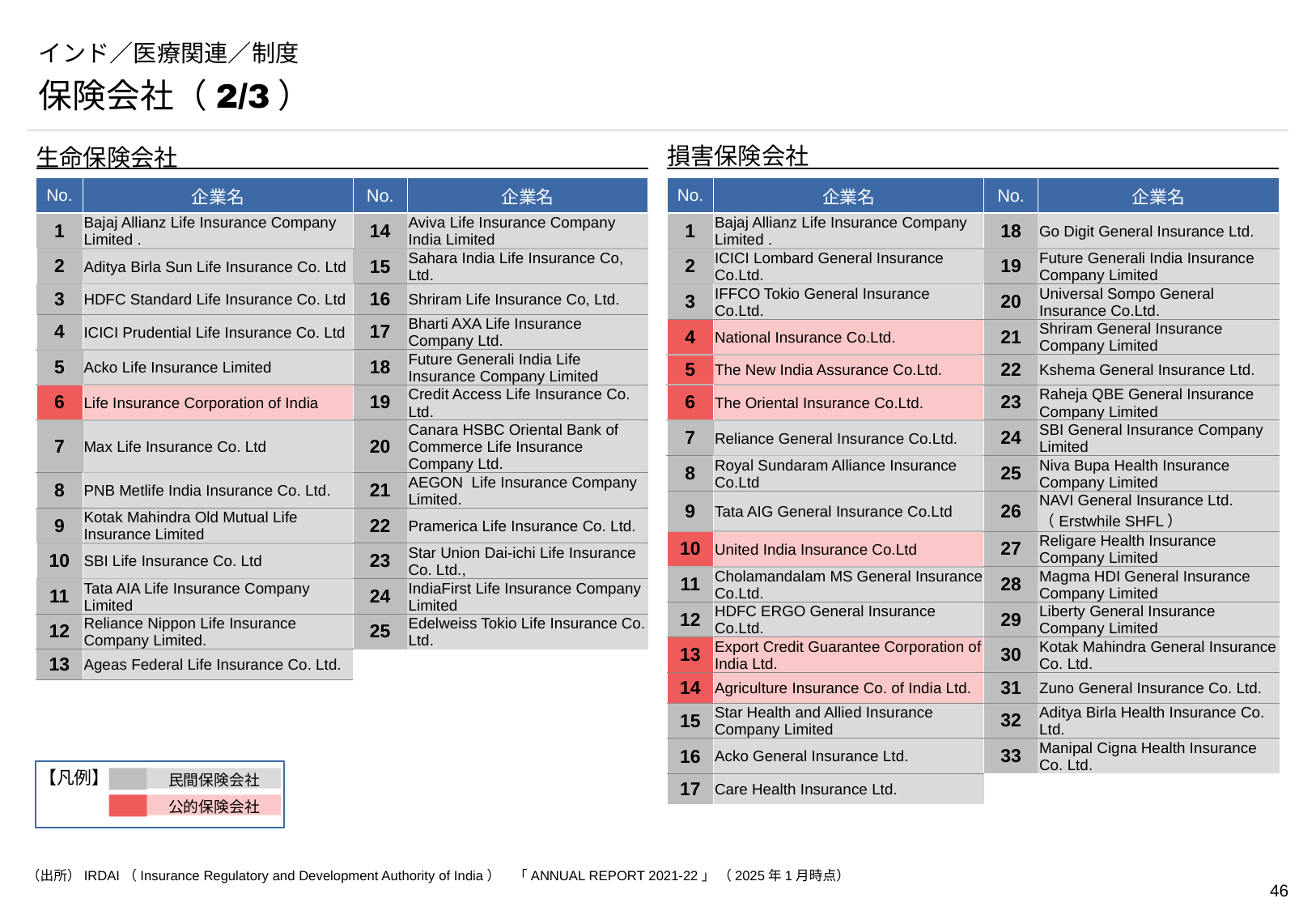

# インド／医療関連／制度
保険会社（2/3）
損害保険会社
生命保険会社
| No. | 企業名 | No. | 企業名 |
| --- | --- | --- | --- |
| 1 | Bajaj Allianz Life Insurance Company Limited . | 14 | Aviva Life Insurance Company India Limited |
| 2 | Aditya Birla Sun Life Insurance Co. Ltd | 15 | Sahara India Life Insurance Co, Ltd. |
| 3 | HDFC Standard Life Insurance Co. Ltd | 16 | Shriram Life Insurance Co, Ltd. |
| 4 | ICICI Prudential Life Insurance Co. Ltd | 17 | Bharti AXA Life Insurance Company Ltd. |
| 5 | Acko Life Insurance Limited | 18 | Future Generali India Life Insurance Company Limited |
| 6 | Life Insurance Corporation of India | 19 | Credit Access Life Insurance Co. Ltd. |
| 7 | Max Life Insurance Co. Ltd | 20 | Canara HSBC Oriental Bank of Commerce Life Insurance Company Ltd. |
| 8 | PNB Metlife India Insurance Co. Ltd. | 21 | AEGON Life Insurance Company Limited. |
| 9 | Kotak Mahindra Old Mutual Life Insurance Limited | 22 | Pramerica Life Insurance Co. Ltd. |
| 10 | SBI Life Insurance Co. Ltd | 23 | Star Union Dai-ichi Life Insurance Co. Ltd., |
| 11 | Tata AIA Life Insurance Company Limited | 24 | IndiaFirst Life Insurance Company Limited |
| 12 | Reliance Nippon Life Insurance Company Limited. | 25 | Edelweiss Tokio Life Insurance Co. Ltd. |
| 13 | Ageas Federal Life Insurance Co. Ltd. |  |  |
| No. | 企業名 | No. | 企業名 |
| --- | --- | --- | --- |
| 1 | Bajaj Allianz Life Insurance Company Limited . | 18 | Go Digit General Insurance Ltd. |
| 2 | ICICI Lombard General Insurance Co.Ltd. | 19 | Future Generali India Insurance Company Limited |
| 3 | IFFCO Tokio General Insurance Co.Ltd. | 20 | Universal Sompo General Insurance Co.Ltd. |
| 4 | National Insurance Co.Ltd. | 21 | Shriram General Insurance Company Limited |
| 5 | The New India Assurance Co.Ltd. | 22 | Kshema General Insurance Ltd. |
| 6 | The Oriental Insurance Co.Ltd. | 23 | Raheja QBE General Insurance Company Limited |
| 7 | Reliance General Insurance Co.Ltd. | 24 | SBI General Insurance Company Limited |
| 8 | Royal Sundaram Alliance Insurance Co.Ltd | 25 | Niva Bupa Health Insurance Company Limited |
| 9 | Tata AIG General Insurance Co.Ltd | 26 | NAVI General Insurance Ltd.（Erstwhile SHFL） |
| 10 | United India Insurance Co.Ltd | 27 | Religare Health Insurance Company Limited |
| 11 | Cholamandalam MS General Insurance Co.Ltd. | 28 | Magma HDI General Insurance Company Limited |
| 12 | HDFC ERGO General Insurance Co.Ltd. | 29 | Liberty General Insurance Company Limited |
| 13 | Export Credit Guarantee Corporation of India Ltd. | 30 | Kotak Mahindra General Insurance Co. Ltd. |
| 14 | Agriculture Insurance Co. of India Ltd. | 31 | Zuno General Insurance Co. Ltd. |
| 15 | Star Health and Allied Insurance Company Limited | 32 | Aditya Birla Health Insurance Co. Ltd. |
| 16 | Acko General Insurance Ltd. | 33 | Manipal Cigna Health Insurance Co. Ltd. |
| 17 | Care Health Insurance Ltd. |  |  |
【凡例】

民間保険会社

公的保険会社
（出所）IRDAI（Insurance Regulatory and Development Authority of India）　「ANNUAL REPORT 2021-22」 （2025年1月時点）